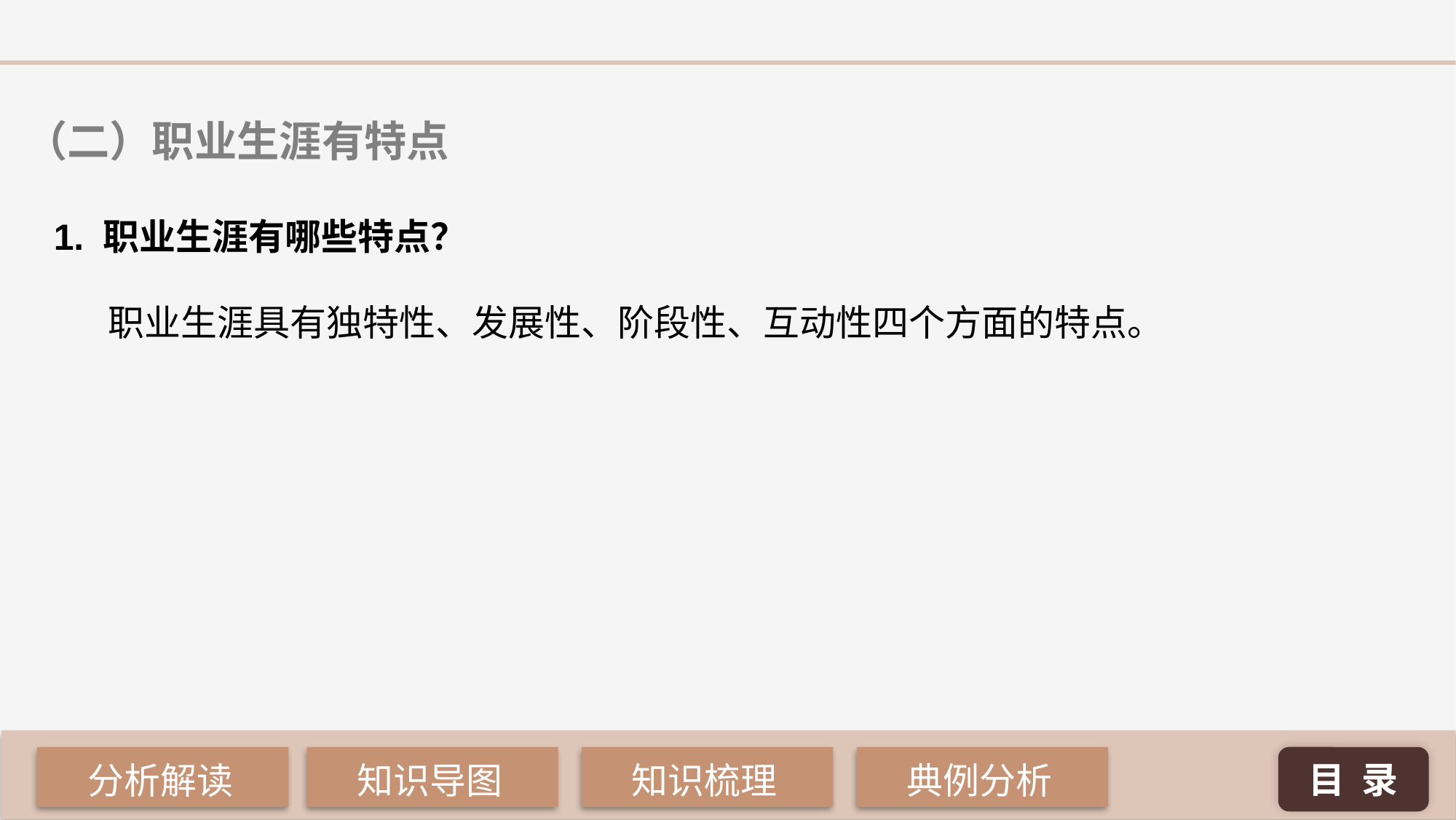

（二）职业生涯有特点
1. 职业生涯有哪些特点？
职业生涯具有独特性、发展性、阶段性、互动性四个方面的特点。